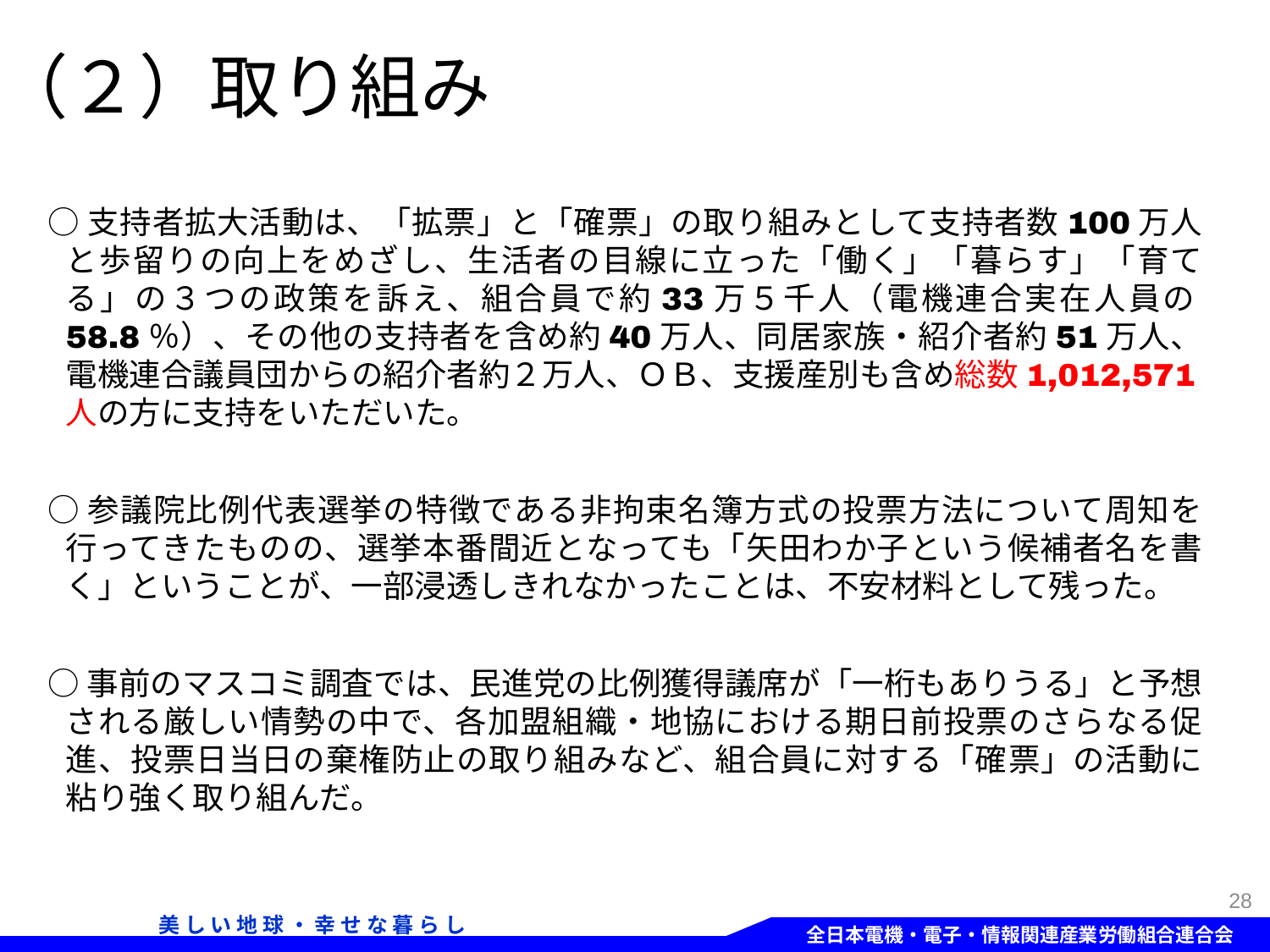

（２）取り組み
○支持者拡大活動は、「拡票」と「確票」の取り組みとして支持者数100万人と歩留りの向上をめざし、生活者の目線に立った「働く」「暮らす」「育てる」の３つの政策を訴え、組合員で約33万５千人（電機連合実在人員の58.8％）、その他の支持者を含め約40万人、同居家族・紹介者約51万人、電機連合議員団からの紹介者約２万人、ＯＢ、支援産別も含め総数1,012,571人の方に支持をいただいた。

○参議院比例代表選挙の特徴である非拘束名簿方式の投票方法について周知を行ってきたものの、選挙本番間近となっても「矢田わか子という候補者名を書く」ということが、一部浸透しきれなかったことは、不安材料として残った。

○事前のマスコミ調査では、民進党の比例獲得議席が「一桁もありうる」と予想される厳しい情勢の中で、各加盟組織・地協における期日前投票のさらなる促進、投票日当日の棄権防止の取り組みなど、組合員に対する「確票」の活動に粘り強く取り組んだ。
28